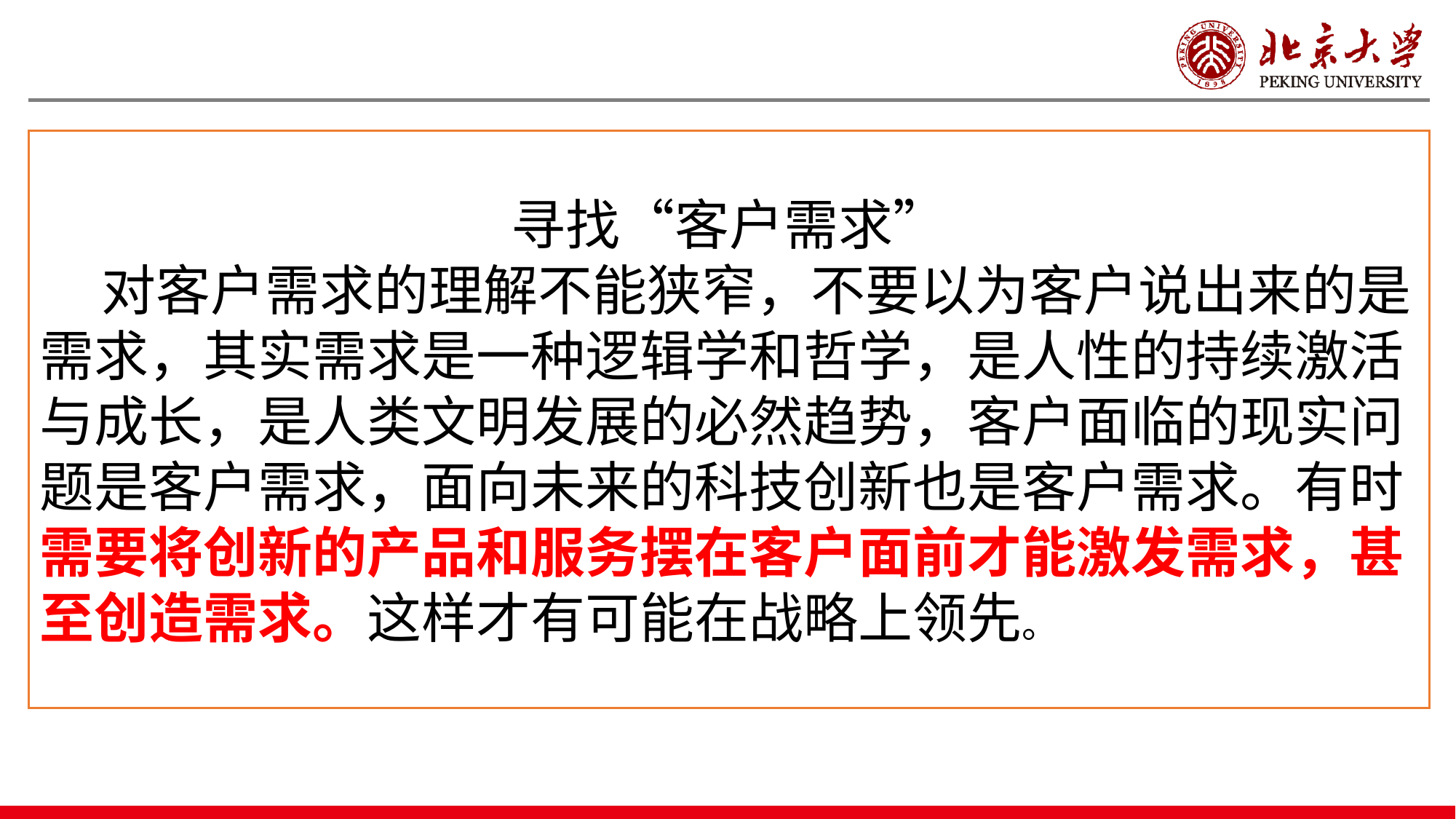

寻找“客户需求”
    对客户需求的理解不能狭窄，不要以为客户说出来的是需求，其实需求是一种逻辑学和哲学，是人性的持续激活与成长，是人类文明发展的必然趋势，客户面临的现实问题是客户需求，面向未来的科技创新也是客户需求。有时需要将创新的产品和服务摆在客户面前才能激发需求，甚至创造需求。这样才有可能在战略上领先。